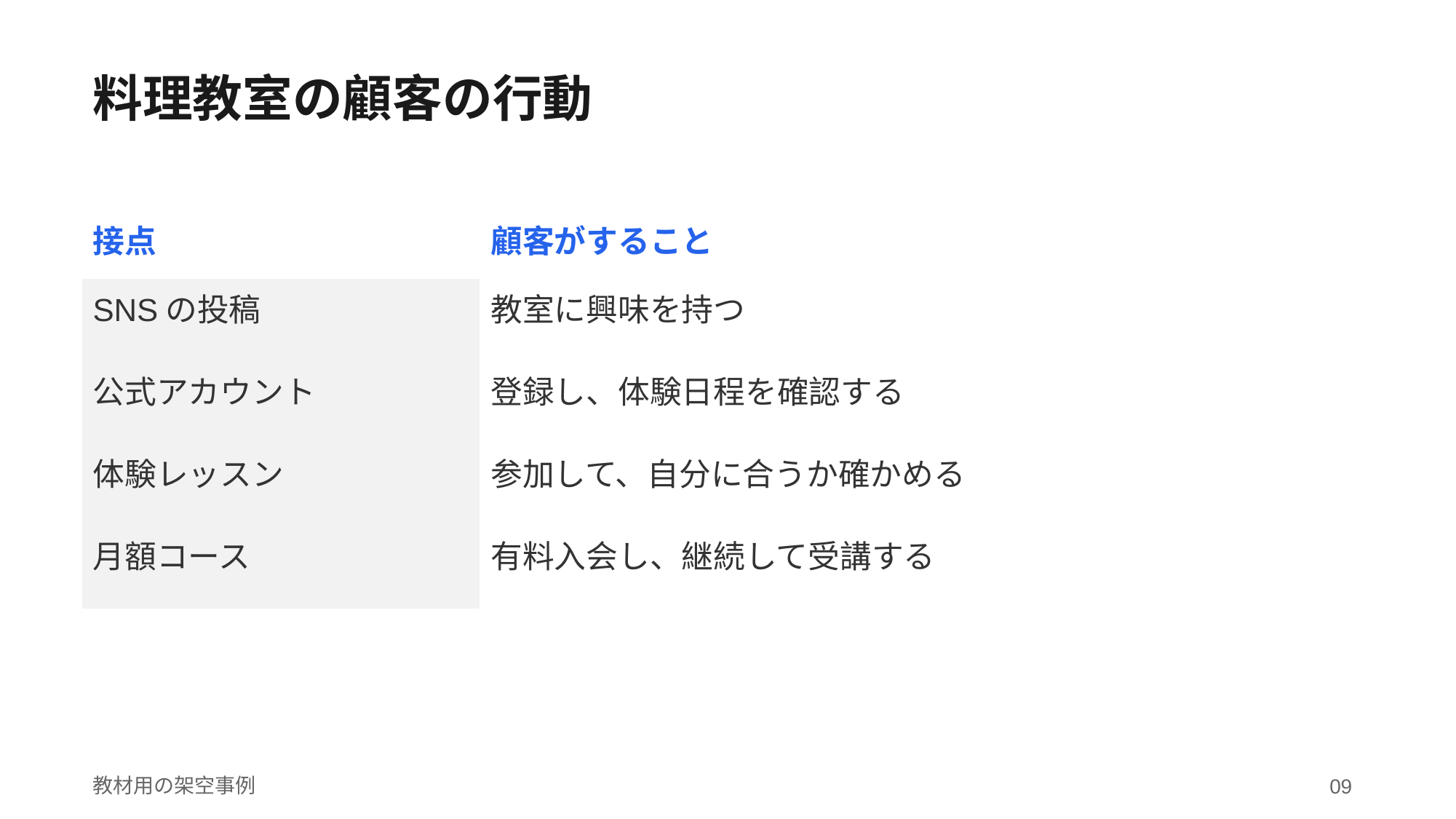

料理教室の顧客の行動
| 接点 | 顧客がすること |
| --- | --- |
| SNSの投稿 | 教室に興味を持つ |
| 公式アカウント | 登録し、体験日程を確認する |
| 体験レッスン | 参加して、自分に合うか確かめる |
| 月額コース | 有料入会し、継続して受講する |
教材用の架空事例
09